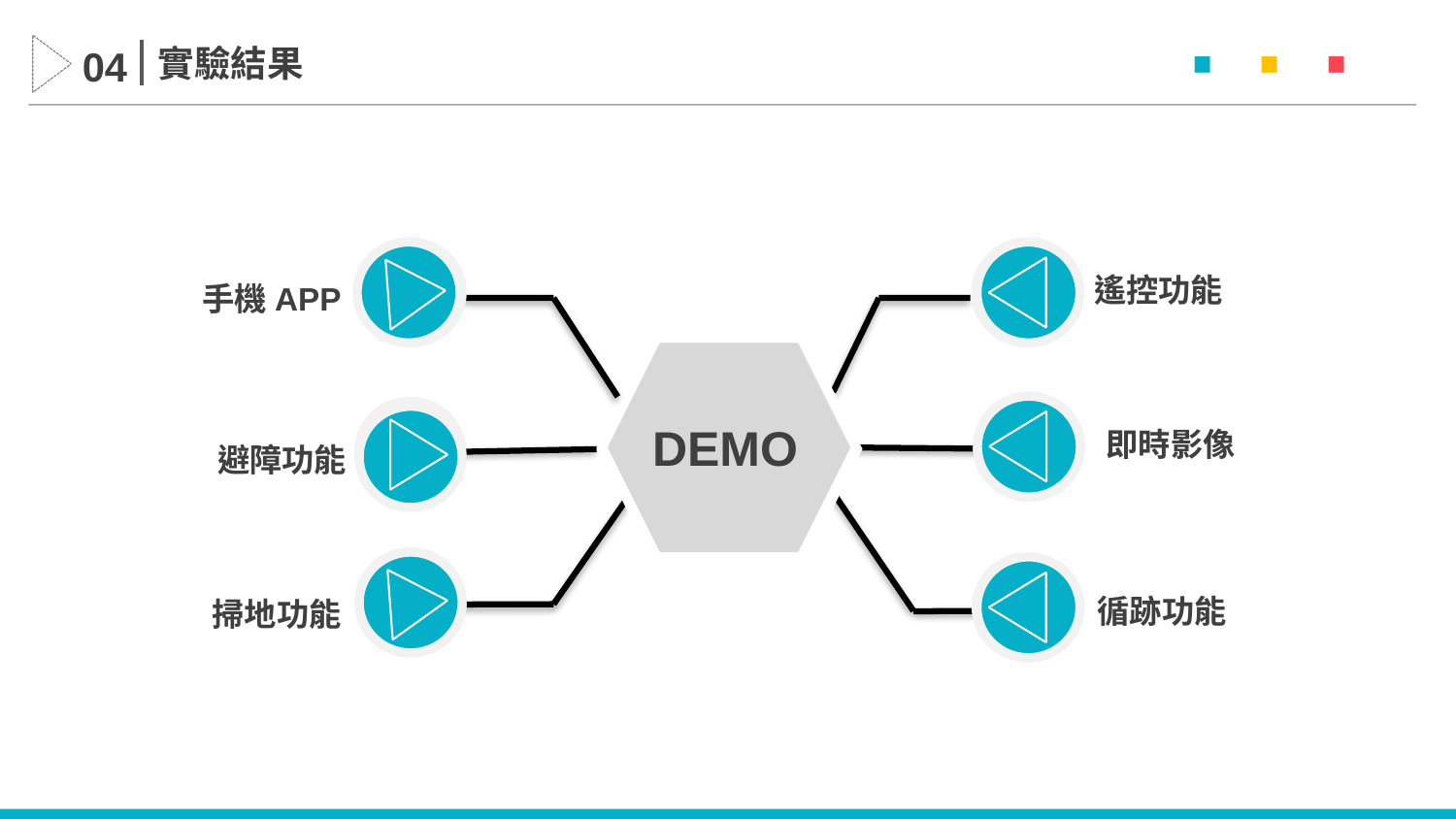

· · ·
實驗結果
04

遙控功能

手機APP

DEMO
即時影像

CSWADI

避障功能

循跡功能
掃地功能